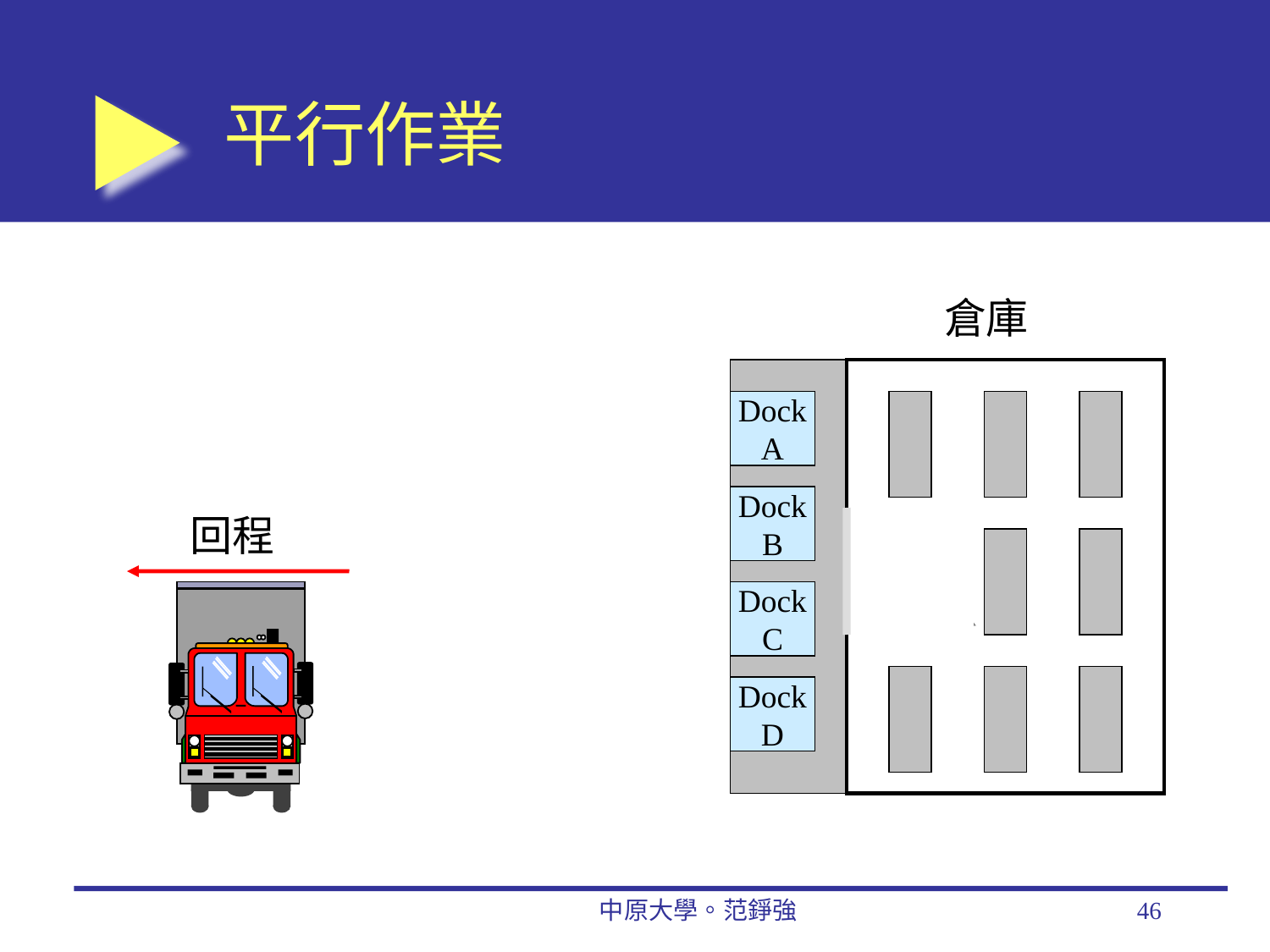

# 平行作業

上貨

去程

揀貨

倉庫

Dock
A

Dock
B

Dock
C

Dock
D

回程

電傳載運清單
中原大學。范錚強
46